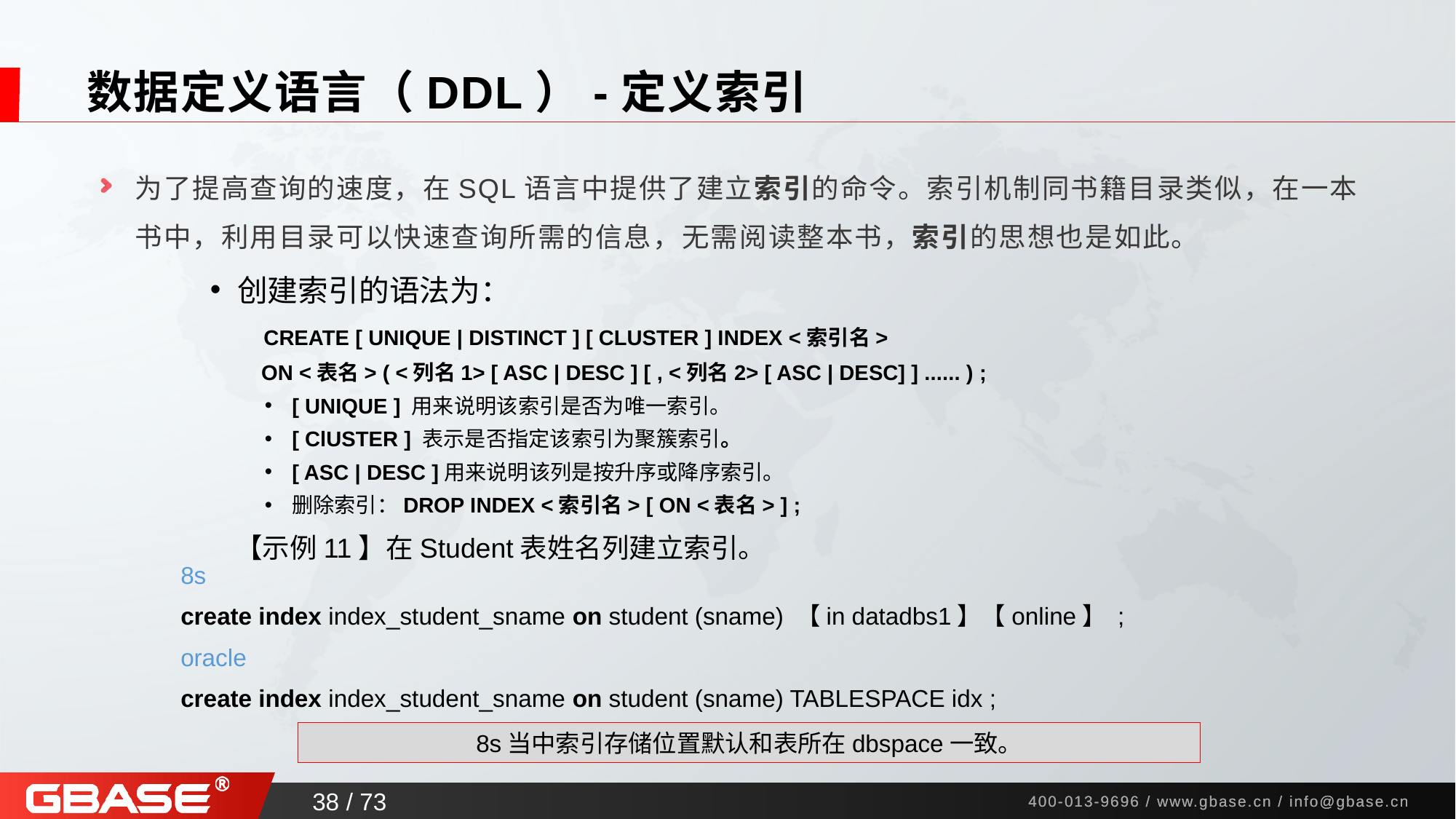

# 数据定义语言（DDL）-定义索引
为了提高查询的速度，在SQL语言中提供了建立索引的命令。索引机制同书籍目录类似，在一本书中，利用目录可以快速查询所需的信息，无需阅读整本书，索引的思想也是如此。
创建索引的语法为：
    CREATE [ UNIQUE | DISTINCT ] [ CLUSTER ] INDEX <索引名>
    ON <表名> ( <列名1> [ ASC | DESC ] [ , <列名2> [ ASC | DESC] ] ...... ) ;
[ UNIQUE ] 用来说明该索引是否为唯一索引。
[ ClUSTER ] 表示是否指定该索引为聚簇索引。
[ ASC | DESC ]用来说明该列是按升序或降序索引。
删除索引：DROP INDEX <索引名> [ ON <表名> ] ;

【示例11】在Student表姓名列建立索引。
8s
create index index_student_sname on student (sname) 【in datadbs1】【online】 ;
oracle
create index index_student_sname on student (sname) TABLESPACE idx ;

8s当中索引存储位置默认和表所在dbspace一致。